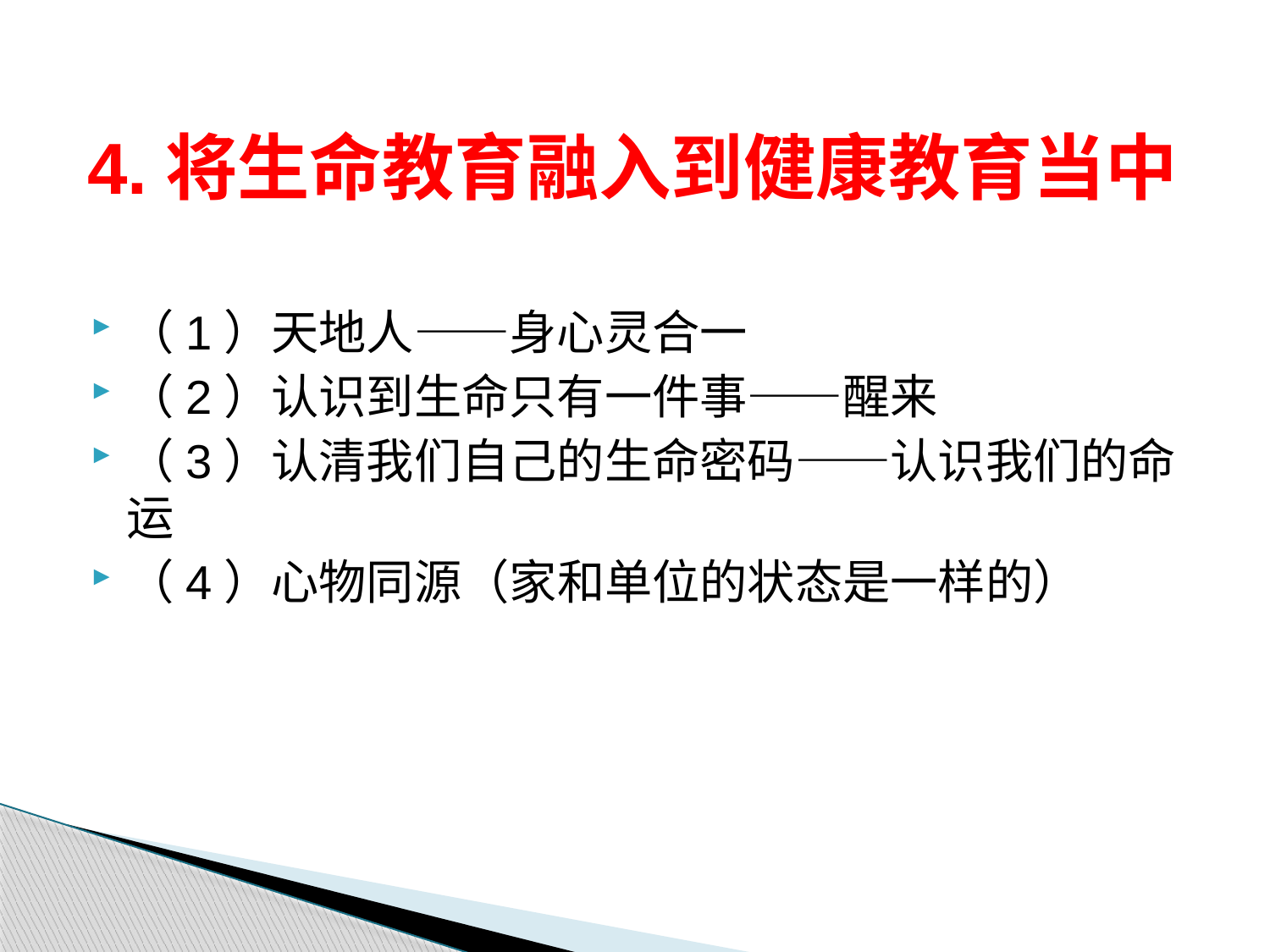

# 4.将生命教育融入到健康教育当中
（1）天地人——身心灵合一
（2）认识到生命只有一件事——醒来
（3）认清我们自己的生命密码——认识我们的命运
（4）心物同源（家和单位的状态是一样的）